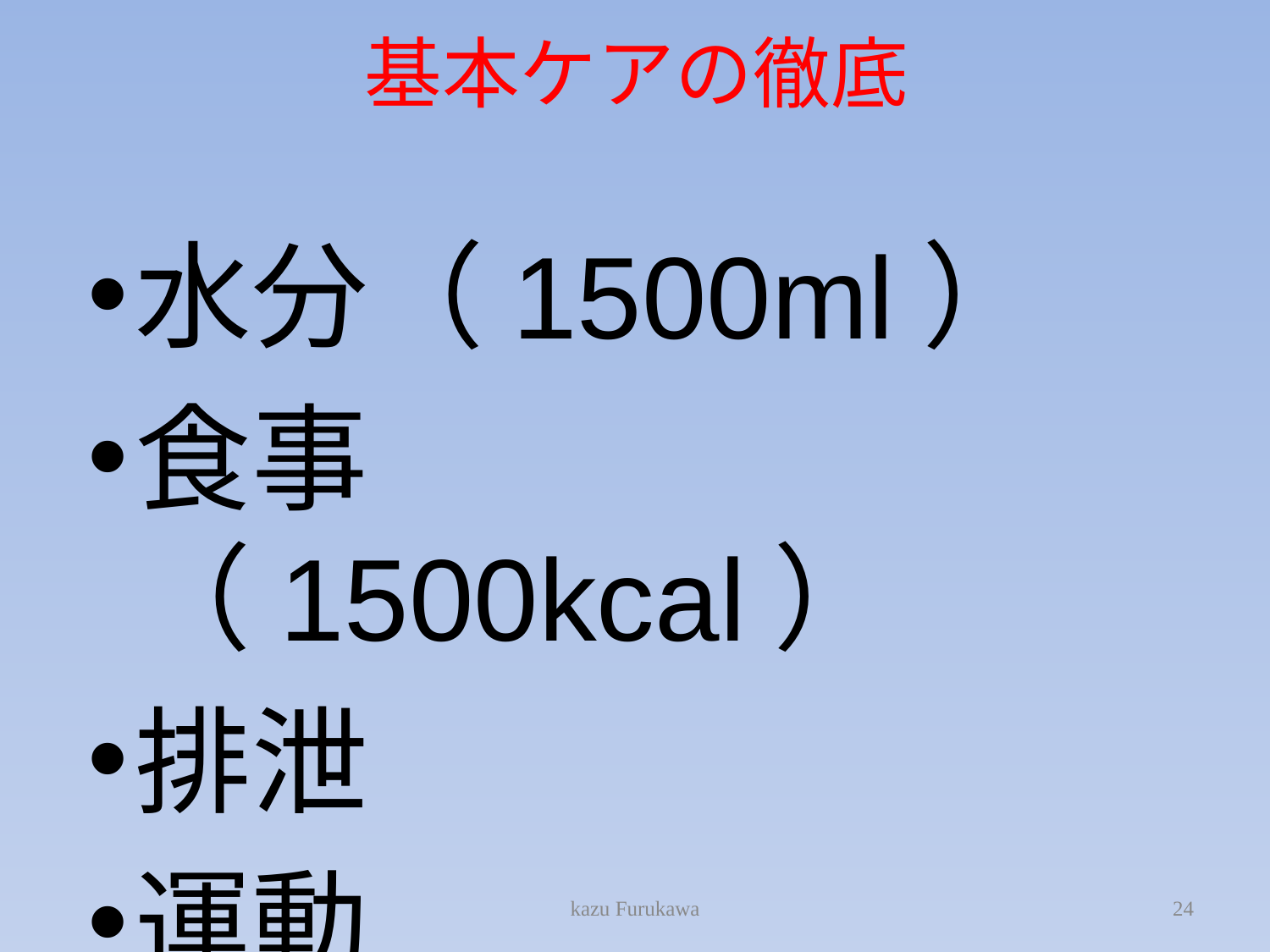

# 基本ケアの徹底
水分（1500ml）
食事（1500kcal）
排泄
運動
kazu Furukawa
24